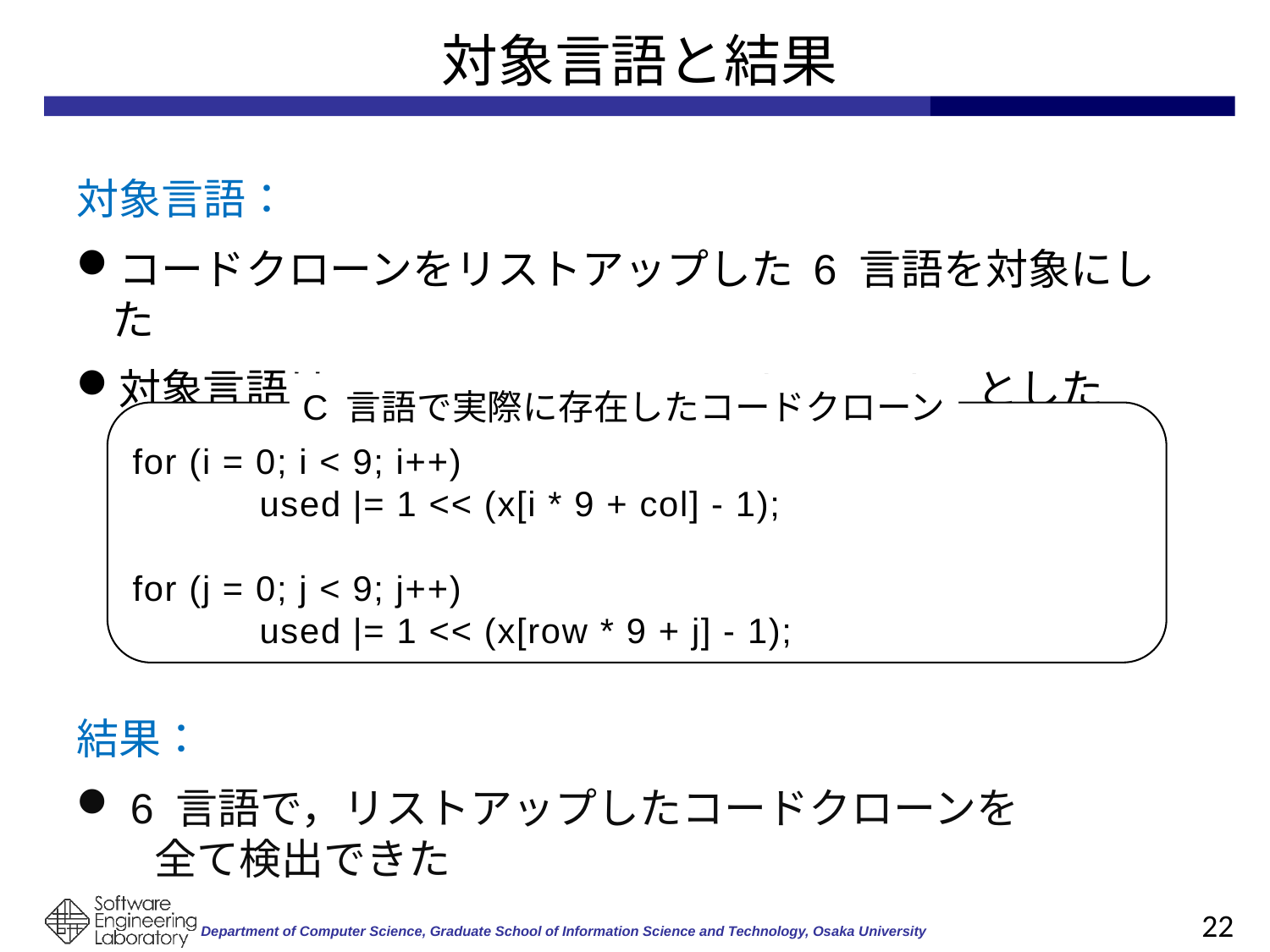

# 対象言語と結果
対象言語：
コードクローンをリストアップした 6 言語を対象にした
対象言語は C, C++, Go, Java, Python, Ruby とした

結果：
 6 言語で，リストアップしたコードクローンを　　　　　全て検出できた

C 言語で実際に存在したコードクローン
for (i = 0; i < 9; i++)
	used |= 1 << (x[i * 9 + col] - 1);

for (j = 0; j < 9; j++)
	used |= 1 << (x[row * 9 + j] - 1);
22